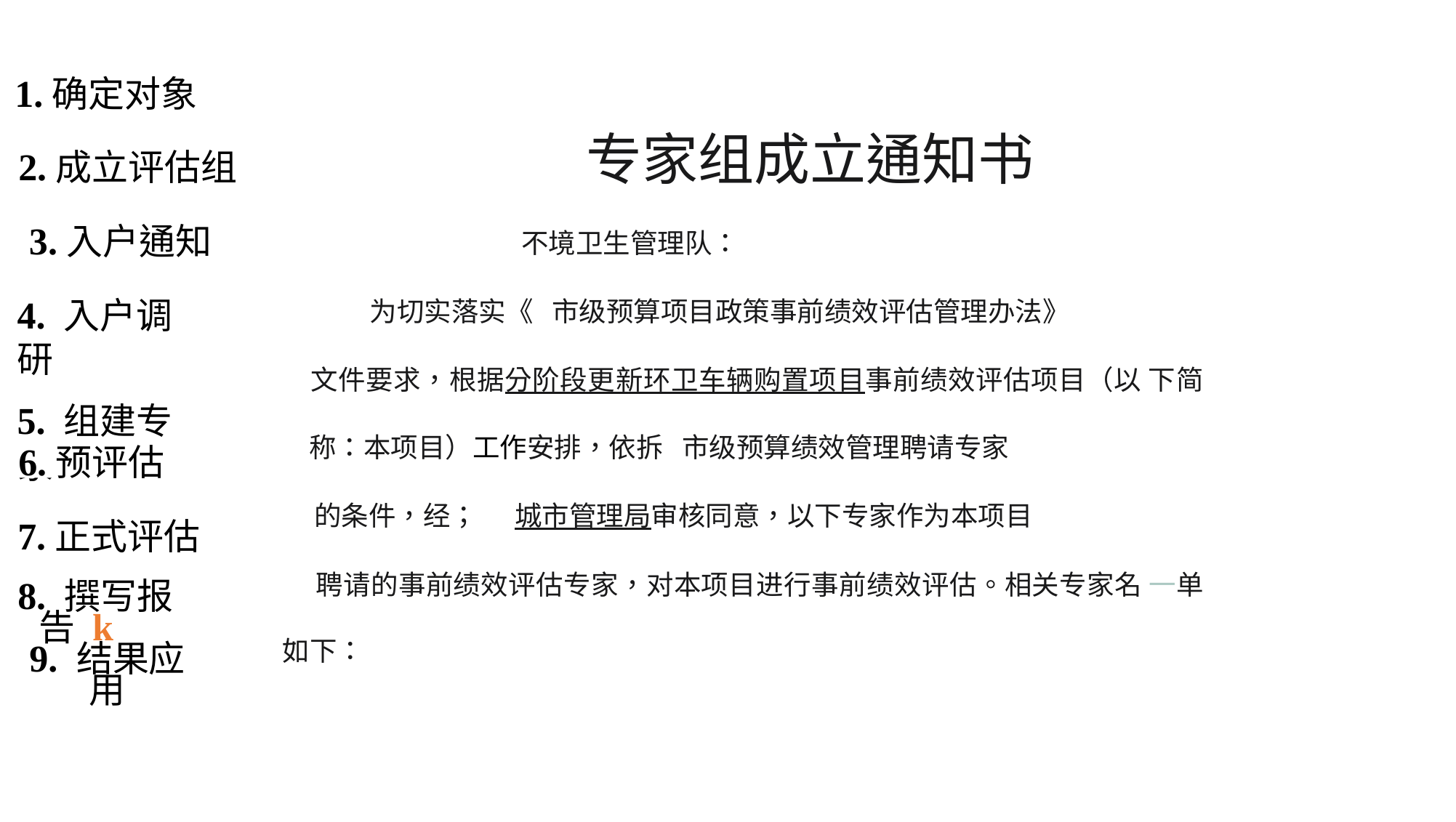

1.确定对象
专家组成立通知书
不境卫生管理队：
为切实落实《   市级预算项目政策事前绩效评估管理办法》
文件要求，根据分阶段更新环卫车辆购置项目事前绩效评估项目（以 下简称：本项目）工作安排，依拆   市级预算绩效管理聘请专家
的条件，经；      城市管理局审核同意，以下专家作为本项目
聘请的事前绩效评估专家，对本项目进行事前绩效评估。相关专家名 一单如下：
2.成立评估组
3.入户通知
4. 入户调研
5. 组建专家
6.预评估
7.正式评估
8. 撰写报告 k
9. 结果应用